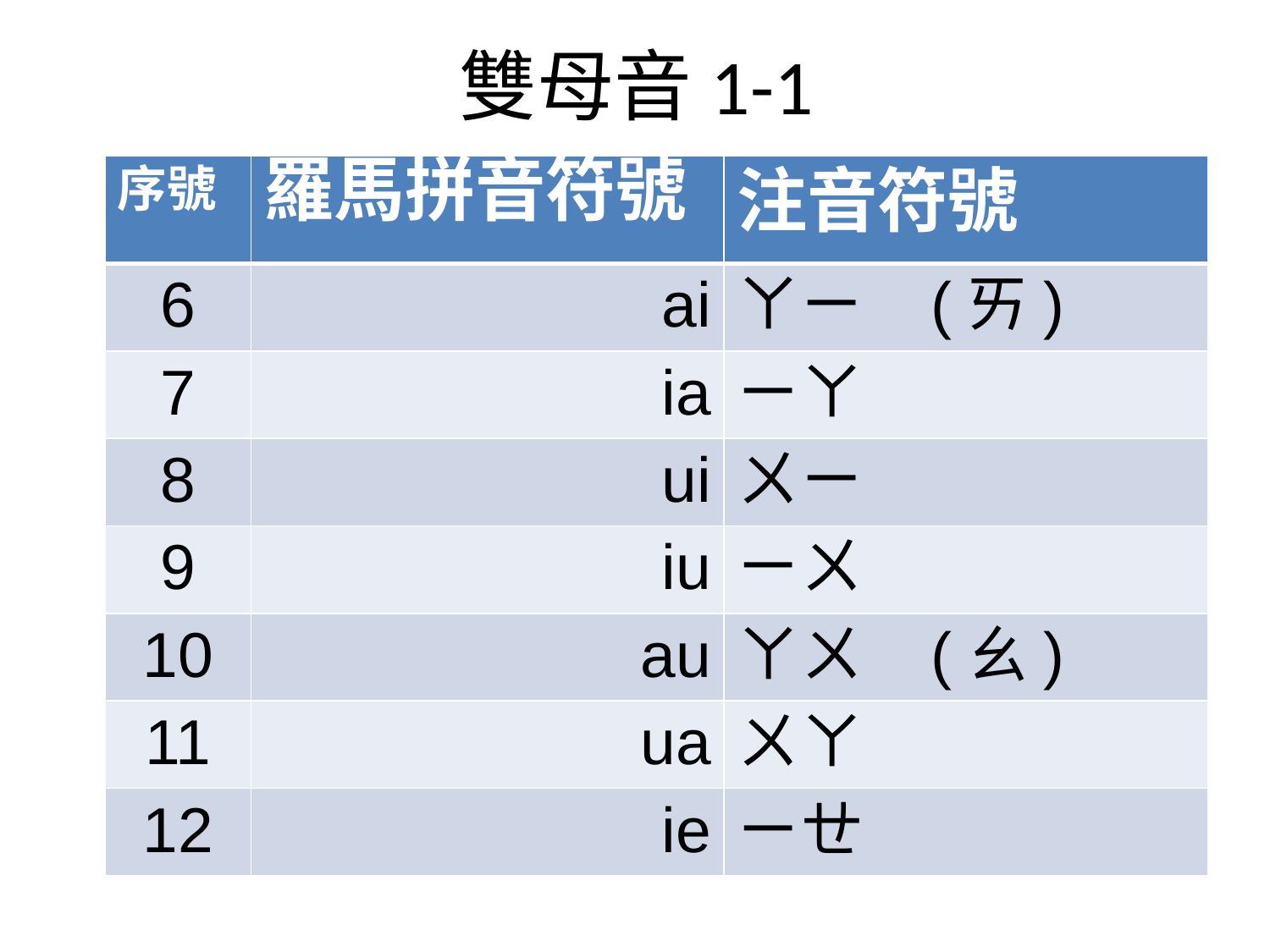

# 雙母音1-1
| 序號 | 羅馬拼音符號 | 注音符號 |
| --- | --- | --- |
| 6 | ai | ㄚㄧ (ㄞ) |
| 7 | ia | ㄧㄚ |
| 8 | ui | ㄨㄧ |
| 9 | iu | ㄧㄨ |
| 10 | au | ㄚㄨ (ㄠ) |
| 11 | ua | ㄨㄚ |
| 12 | ie | ㄧㄝ |